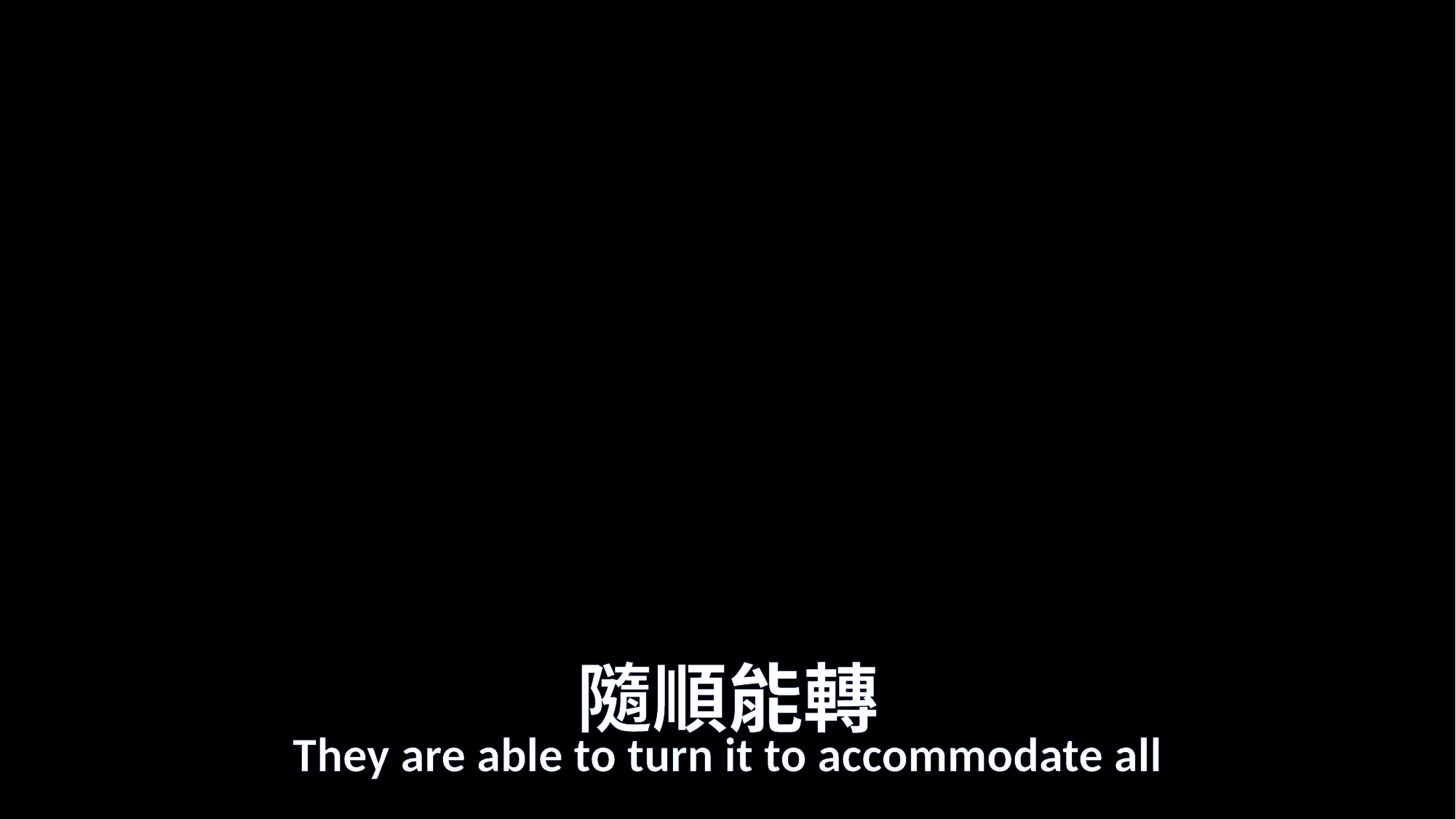

# 隨順能轉
They are able to turn it to accommodate all